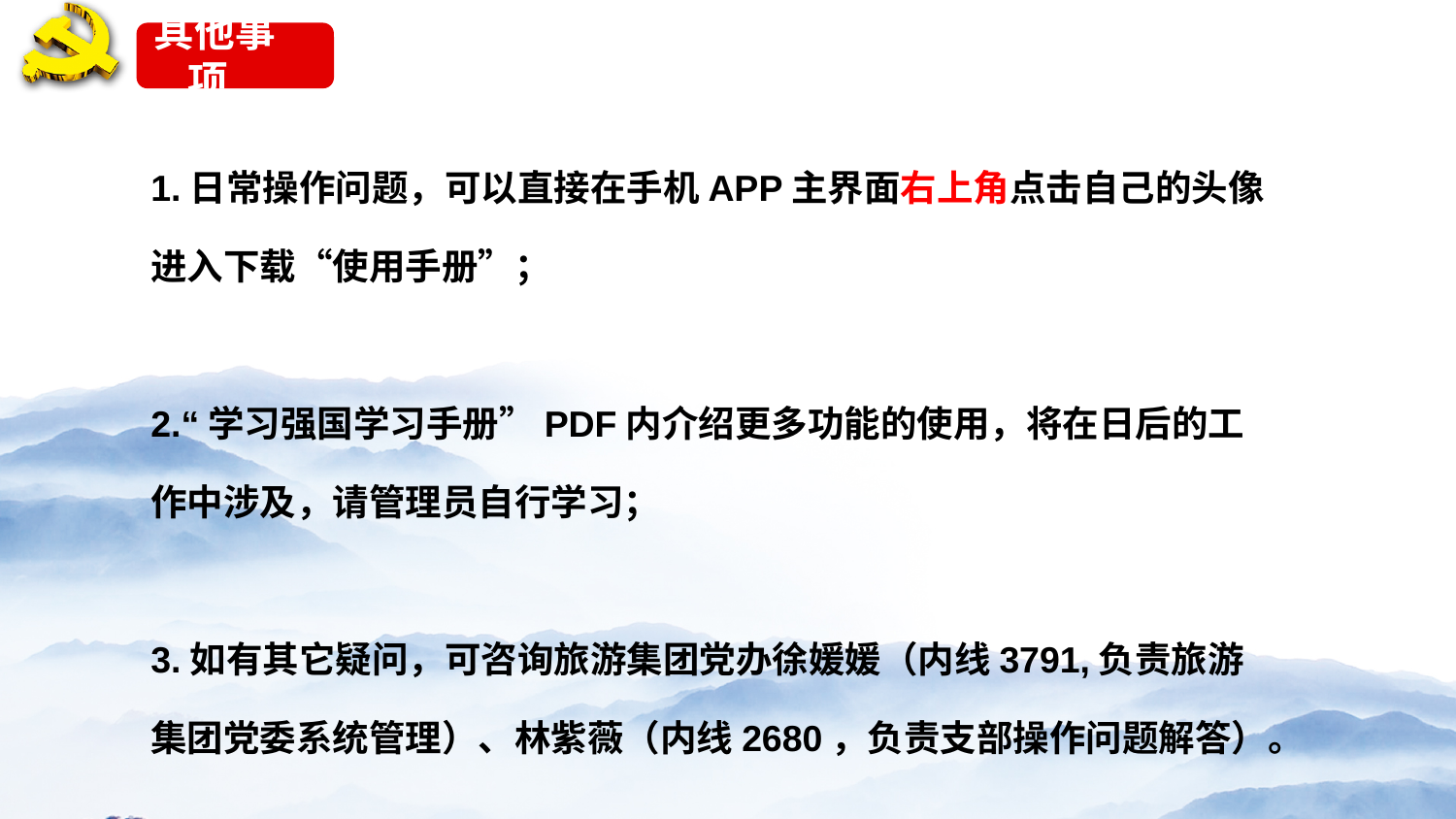

其他事项
1.日常操作问题，可以直接在手机APP主界面右上角点击自己的头像进入下载“使用手册”；

2.“学习强国学习手册”PDF内介绍更多功能的使用，将在日后的工作中涉及，请管理员自行学习；

3.如有其它疑问，可咨询旅游集团党办徐媛媛（内线3791,负责旅游集团党委系统管理）、林紫薇（内线2680，负责支部操作问题解答）。